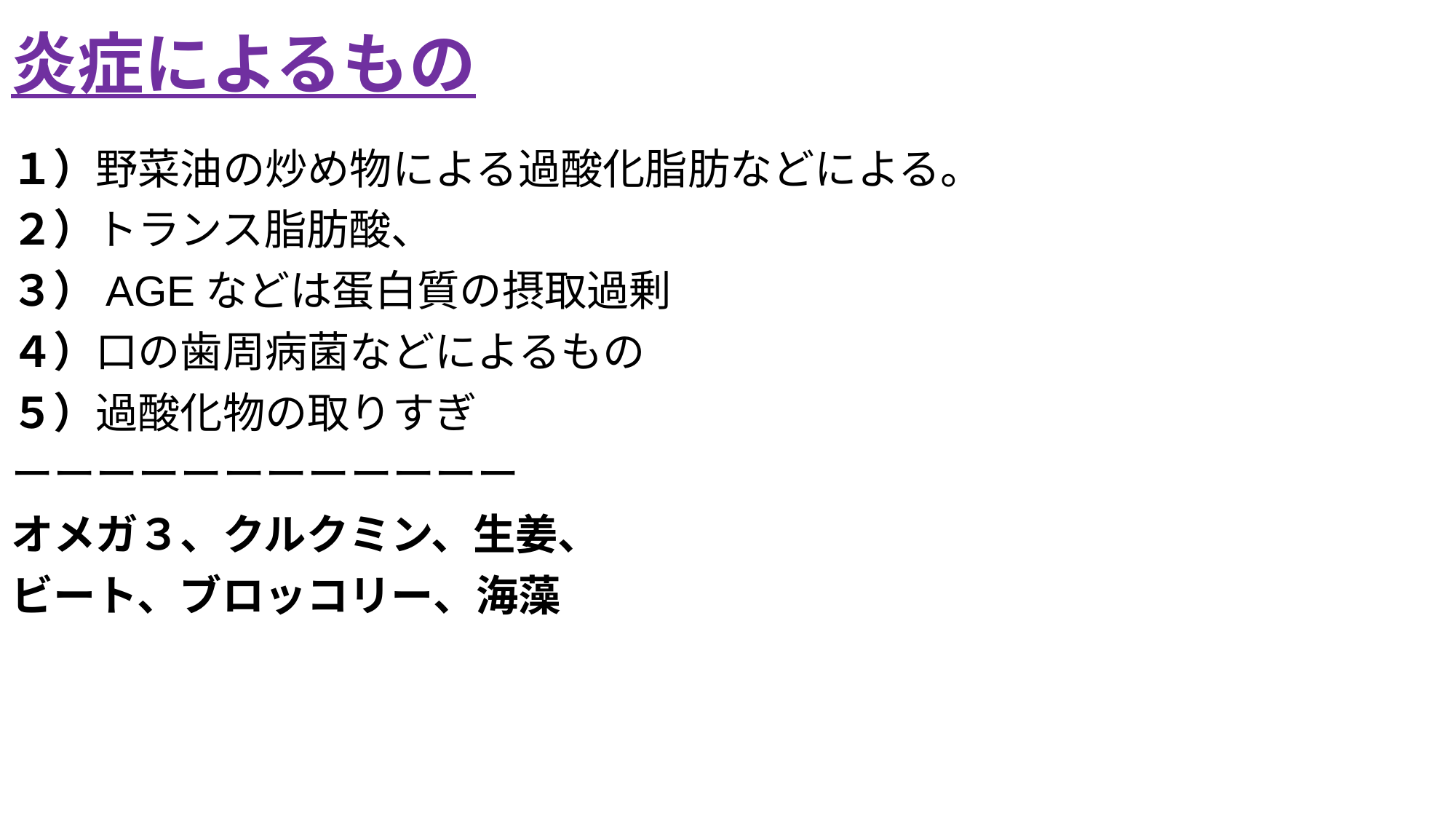

# 炎症によるもの
１）野菜油の炒め物による過酸化脂肪などによる。
２）トランス脂肪酸、
３）AGEなどは蛋白質の摂取過剰
４）口の歯周病菌などによるもの
５）過酸化物の取りすぎ
ーーーーーーーーーーーー
オメガ３、クルクミン、生姜、
ビート、ブロッコリー、海藻